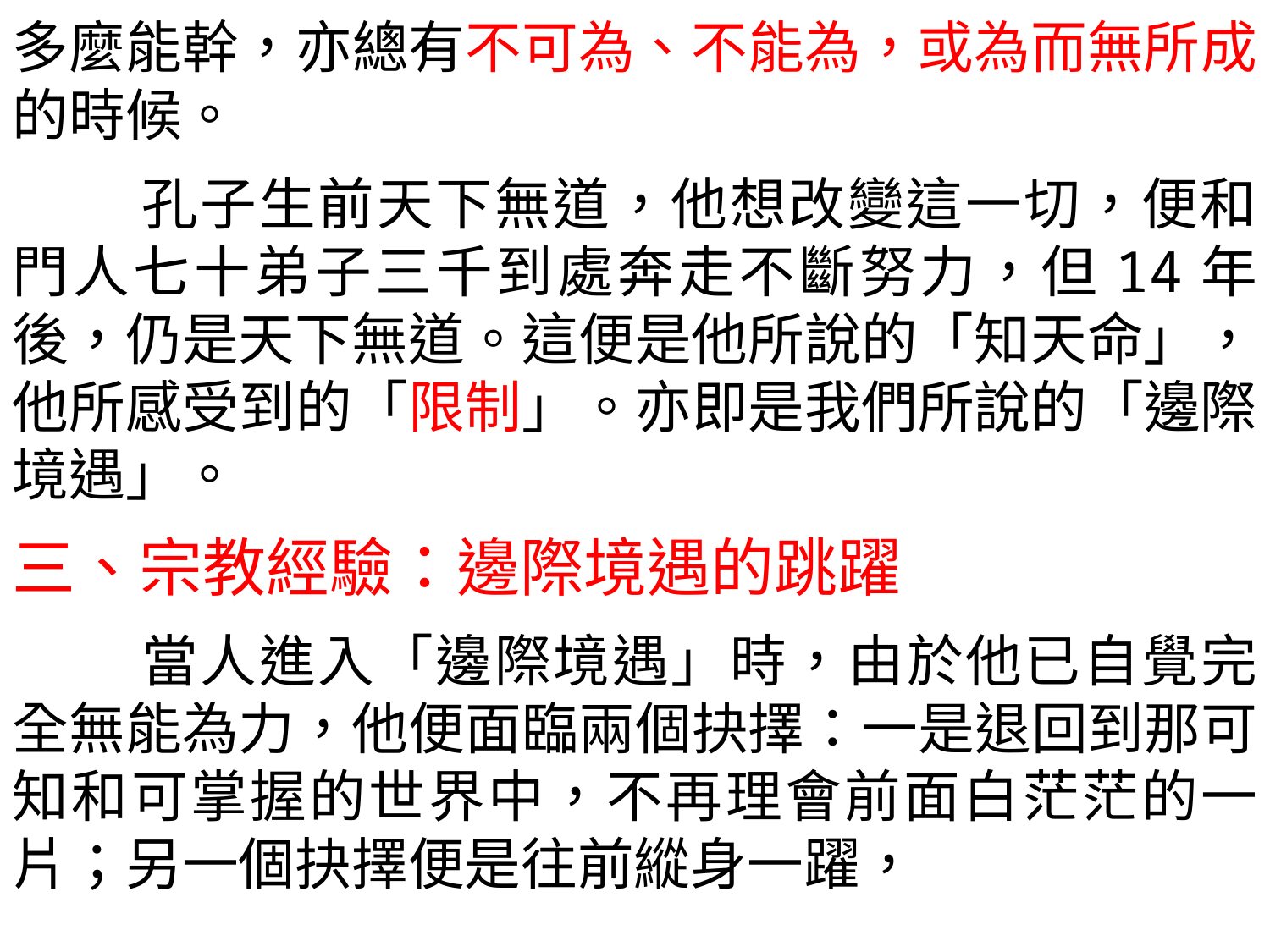

多麼能幹，亦總有不可為、不能為，或為而無所成的時候。
	孔子生前天下無道，他想改變這一切，便和門人七十弟子三千到處奔走不斷努力，但14年後，仍是天下無道。這便是他所說的「知天命」，他所感受到的「限制」。亦即是我們所說的「邊際境遇」。
三、宗教經驗：邊際境遇的跳躍
	當人進入「邊際境遇」時，由於他已自覺完全無能為力，他便面臨兩個抉擇：一是退回到那可知和可掌握的世界中，不再理會前面白茫茫的一片；另一個抉擇便是往前縱身一躍，